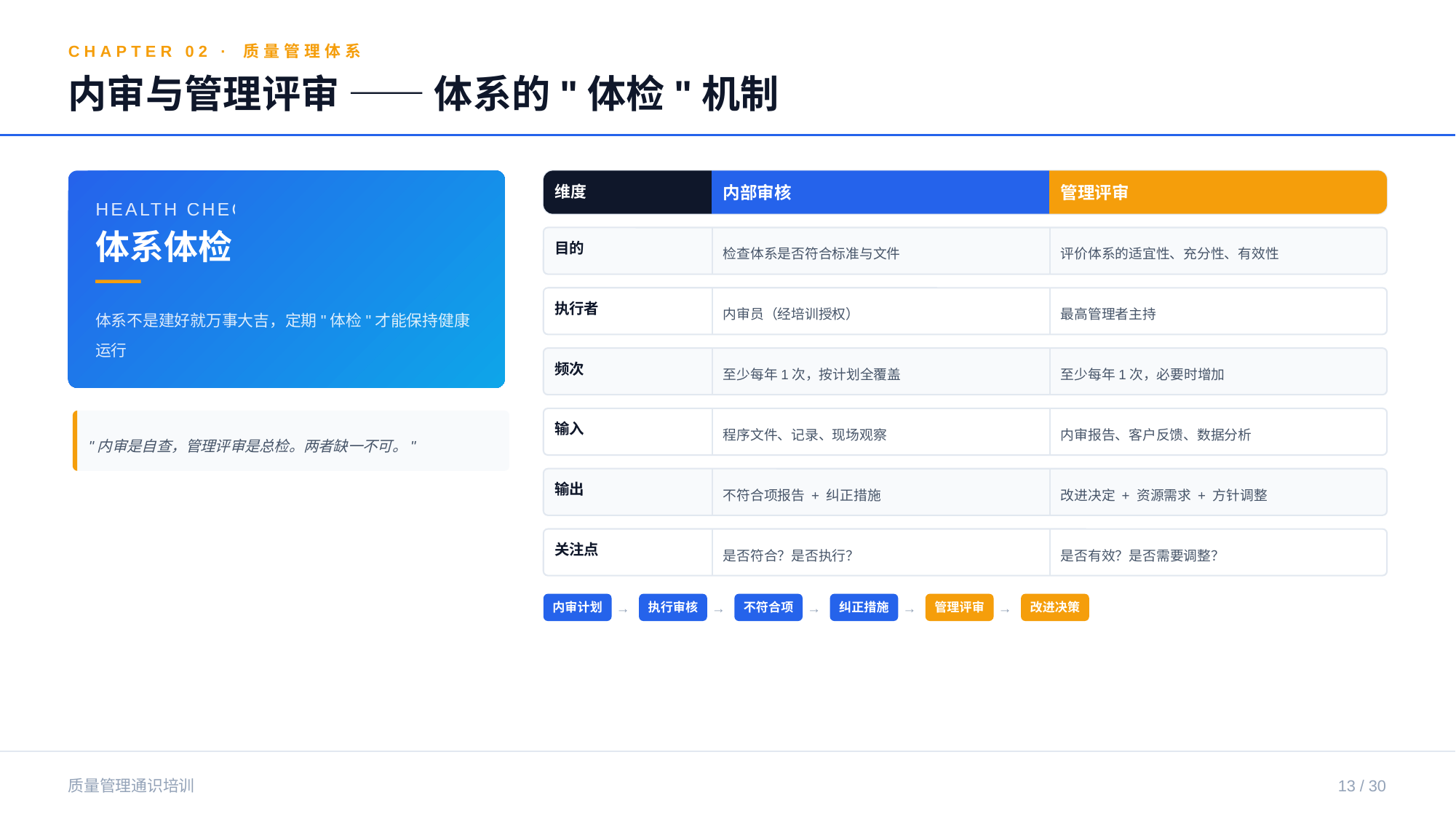

CHAPTER 02 · 质量管理体系
内审与管理评审 —— 体系的"体检"机制

维度
内部审核
管理评审
HEALTH CHECK
体系体检

目的
检查体系是否符合标准与文件
评价体系的适宜性、充分性、有效性

体系不是建好就万事大吉，定期"体检"才能保持健康运行
执行者
内审员（经培训授权）
最高管理者主持

频次
至少每年1次，按计划全覆盖
至少每年1次，必要时增加

输入
程序文件、记录、现场观察
内审报告、客户反馈、数据分析
"内审是自查，管理评审是总检。两者缺一不可。"

输出
不符合项报告 + 纠正措施
改进决定 + 资源需求 + 方针调整

关注点
是否符合？是否执行？
是否有效？是否需要调整？

内审计划
→
执行审核
→
不符合项
→
纠正措施
→
管理评审
→
改进决策

质量管理通识培训
13 / 30